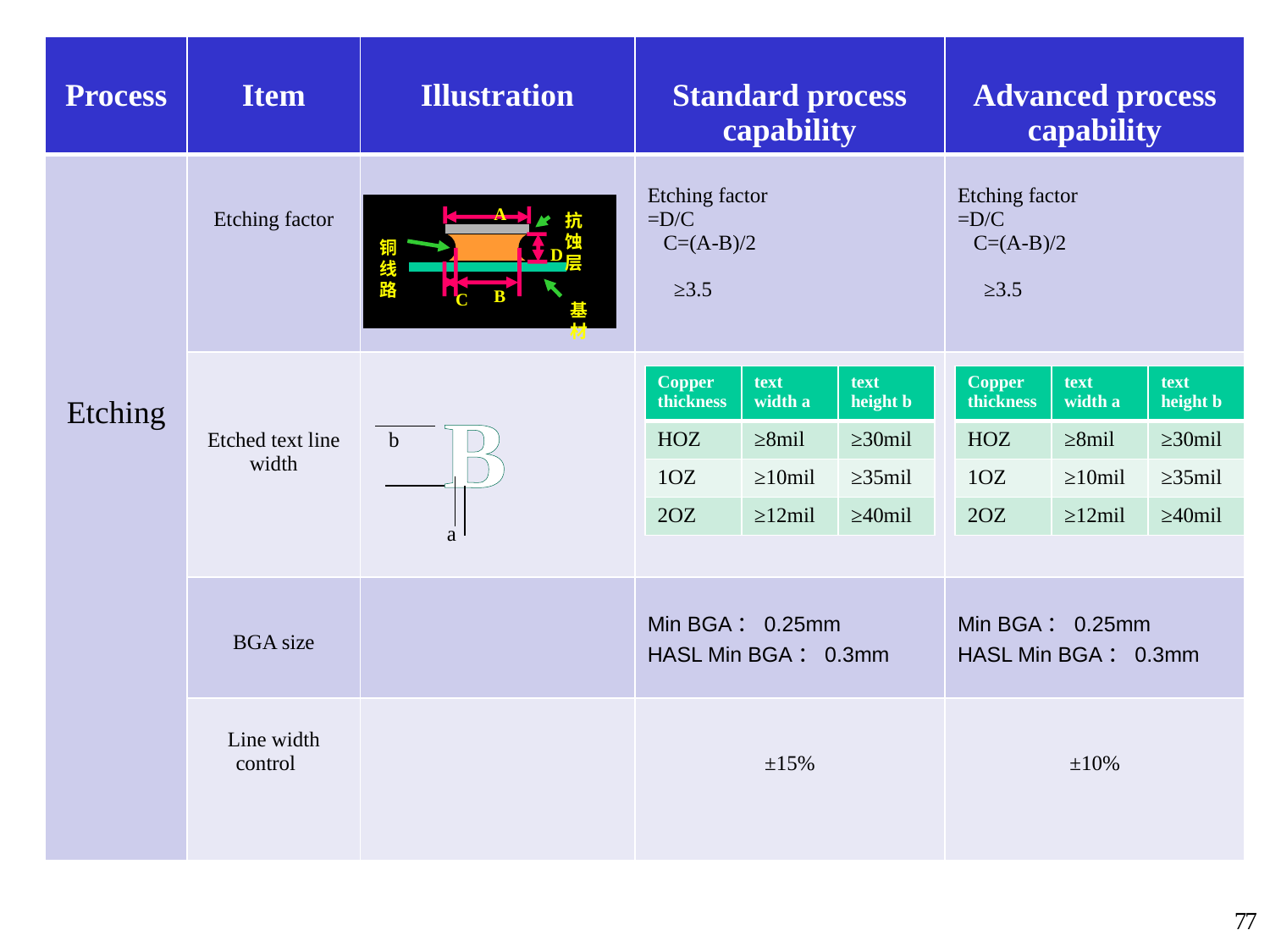

| Process | Item | Illustration | Standard process capability | Advanced process capability |
| --- | --- | --- | --- | --- |
| Etching | Etching factor |  | Etching factor =D/C C=(A-B)/2 ≥3.5 | Etching factor =D/C C=(A-B)/2 ≥3.5 |
|  | Etched text line width | b a |  |  |
|  | BGA size |  | Min BGA：0.25mm HASL Min BGA：0.3mm | Min BGA：0.25mm HASL Min BGA：0.3mm |
|  | Line width control |  | ±15% | ±10% |

A
抗蚀层

铜线路

D

B

C

基材

| Copper thickness | text width a | text height b |
| --- | --- | --- |
| HOZ | ≥8mil | ≥30mil |
| 1OZ | ≥10mil | ≥35mil |
| 2OZ | ≥12mil | ≥40mil |
| Copper thickness | text width a | text height b |
| --- | --- | --- |
| HOZ | ≥8mil | ≥30mil |
| 1OZ | ≥10mil | ≥35mil |
| 2OZ | ≥12mil | ≥40mil |
B